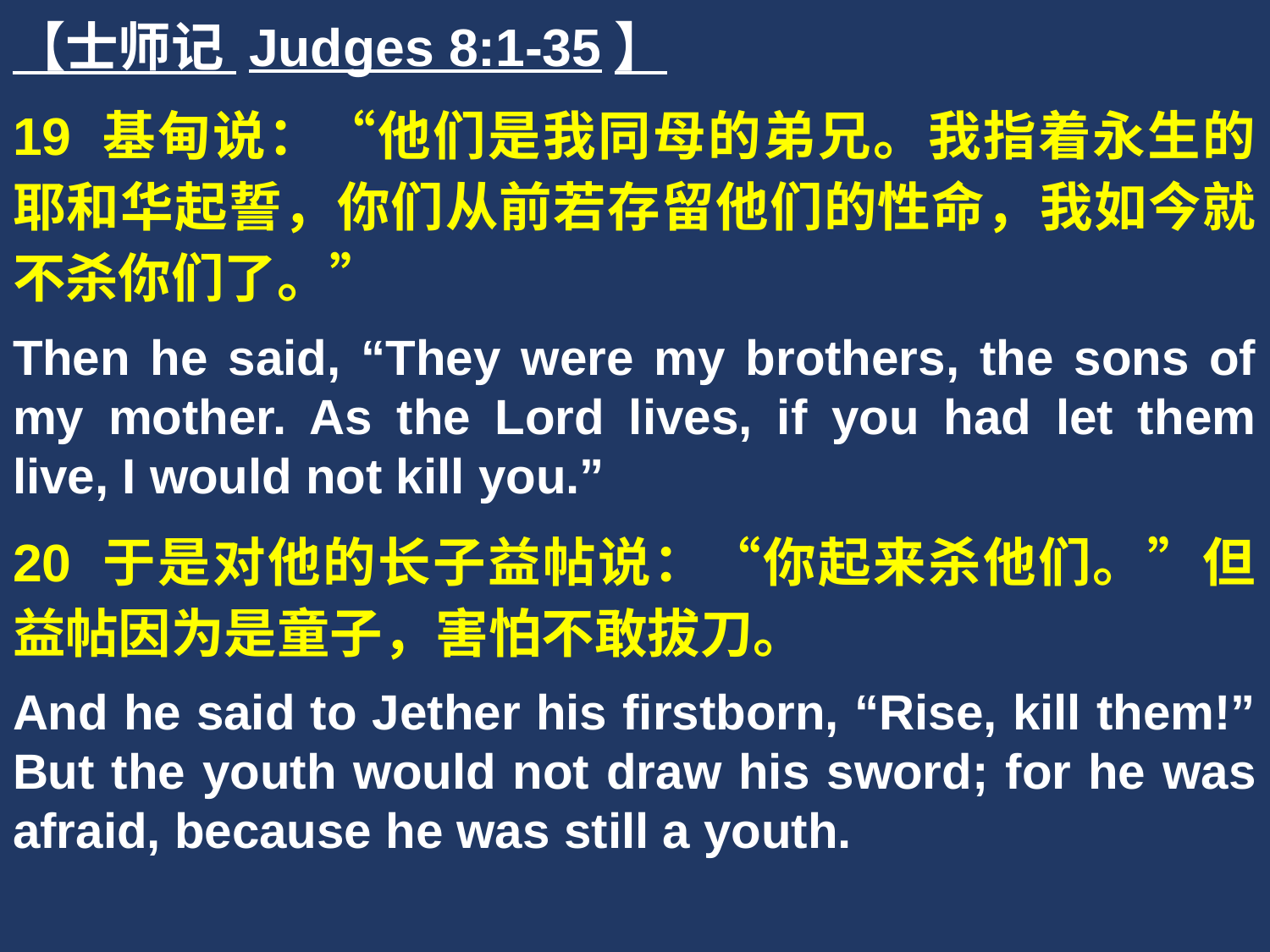

【士师记 Judges 8:1-35】
19 基甸说：“他们是我同母的弟兄。我指着永生的耶和华起誓，你们从前若存留他们的性命，我如今就不杀你们了。”
Then he said, “They were my brothers, the sons of my mother. As the Lord lives, if you had let them live, I would not kill you.”
20 于是对他的长子益帖说：“你起来杀他们。”但益帖因为是童子，害怕不敢拔刀。
And he said to Jether his firstborn, “Rise, kill them!” But the youth would not draw his sword; for he was afraid, because he was still a youth.